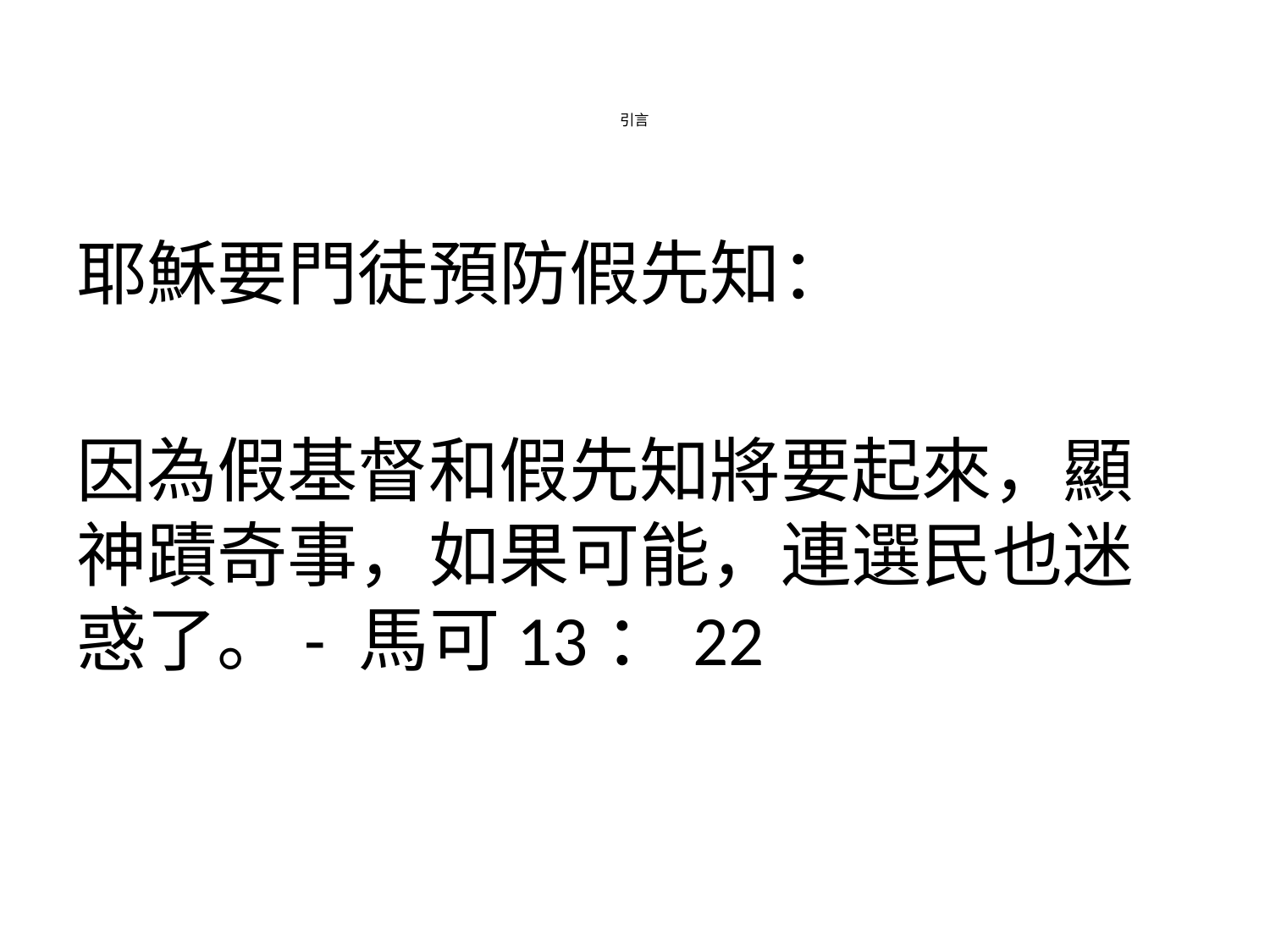

# 引言
耶穌要門徒預防假先知：

因為假基督和假先知將要起來，顯神蹟奇事，如果可能，連選民也迷惑了。- 馬可13：22